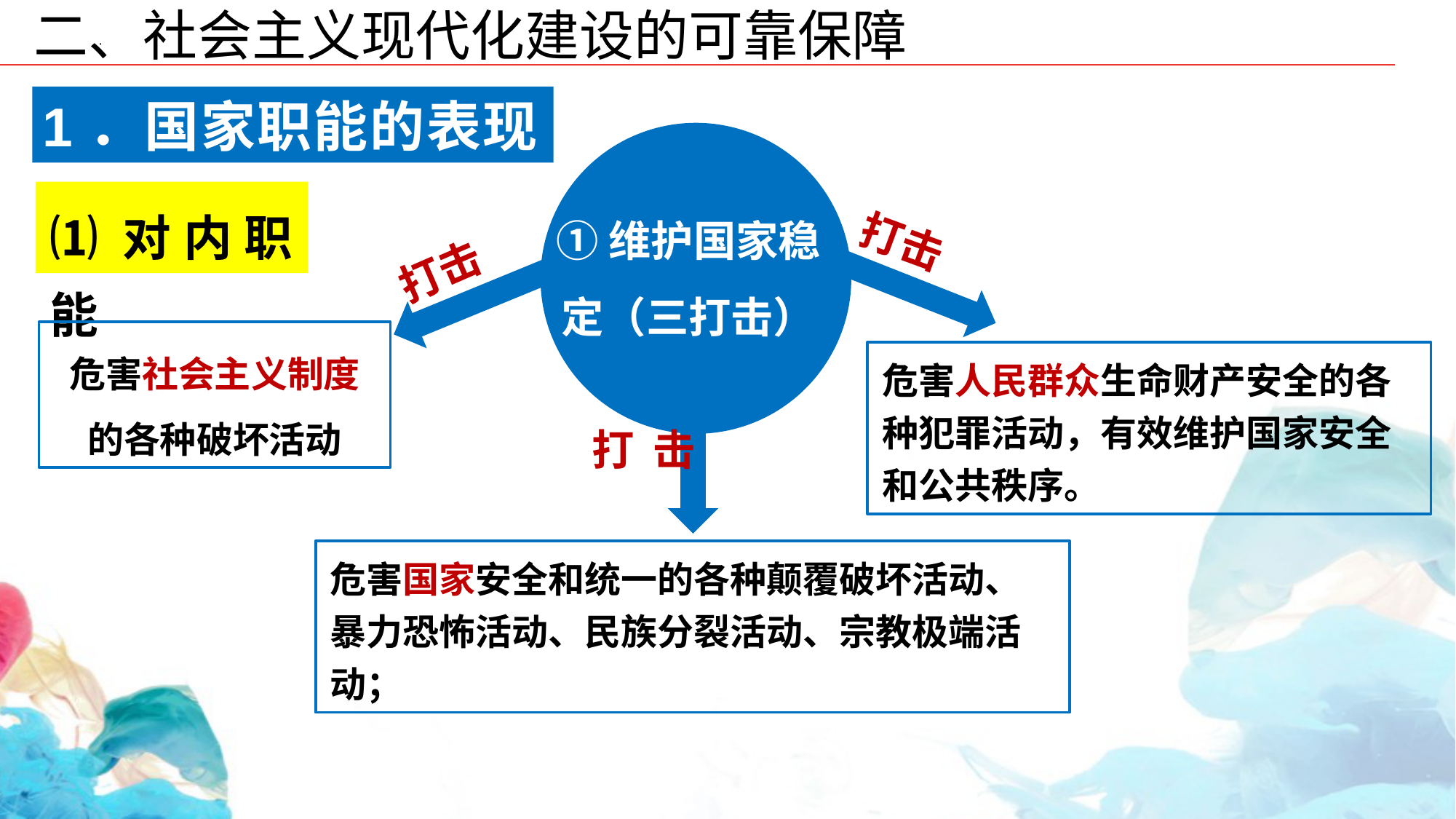

二、社会主义现代化建设的可靠保障
1．国家职能的表现

⑴对内职能
①维护国家稳定（三打击）
打击
打击

危害社会主义制度的各种破坏活动
危害人民群众生命财产安全的各种犯罪活动，有效维护国家安全和公共秩序。
打  击

危害国家安全和统一的各种颠覆破坏活动、暴力恐怖活动、民族分裂活动、宗教极端活动；